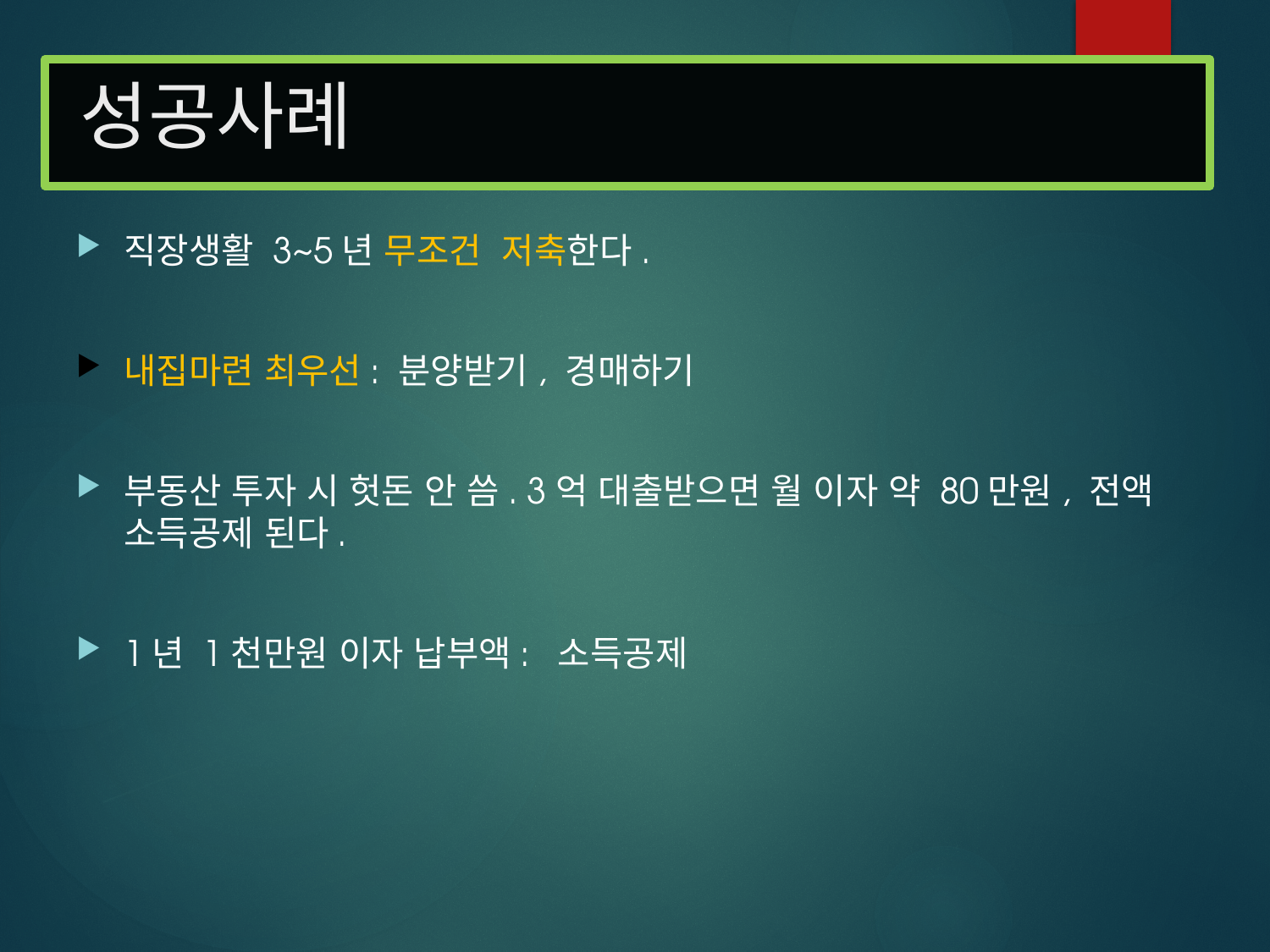

# 성공사례
직장생활 3~5년 무조건  저축한다.

내집마련 최우선: 분양받기, 경매하기

부동산 투자 시 헛돈 안 씀. 3억 대출받으면 월 이자 약 80만원, 전액 소득공제 된다.

1년 1천만원 이자 납부액:  소득공제